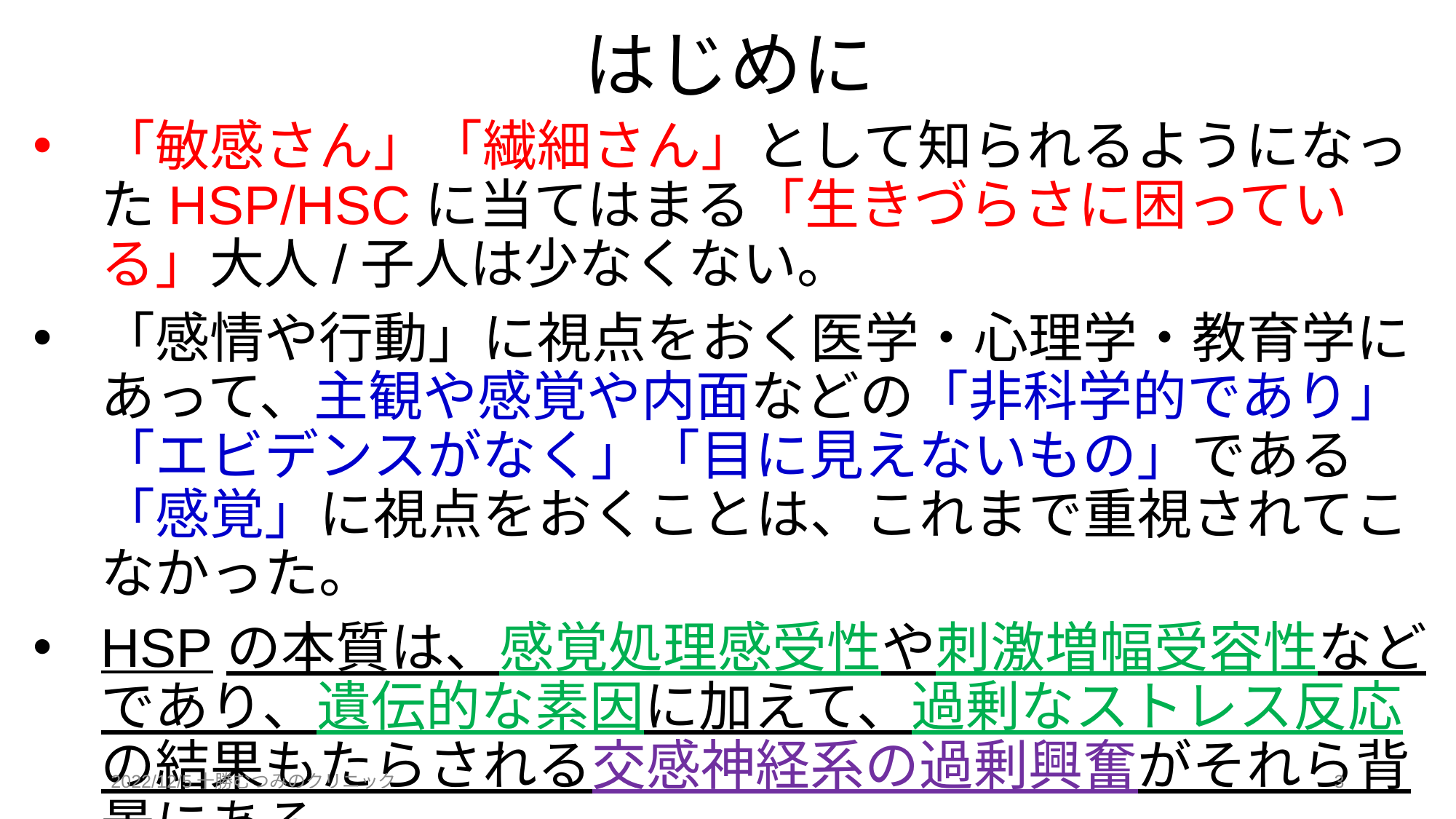

# はじめに
「敏感さん」「繊細さん」として知られるようになったHSP/HSCに当てはまる「生きづらさに困っている」大人/子人は少なくない。
「感情や行動」に視点をおく医学・心理学・教育学にあって、主観や感覚や内面などの「非科学的であり」「エビデンスがなく」「目に見えないもの」である「感覚」に視点をおくことは、これまで重視されてこなかった。
HSPの本質は、感覚処理感受性や刺激増幅受容性などであり、遺伝的な素因に加えて、過剰なストレス反応の結果もたらされる交感神経系の過剰興奮がそれら背景にある。
2022/12/5十勝むつみのクリニック
3